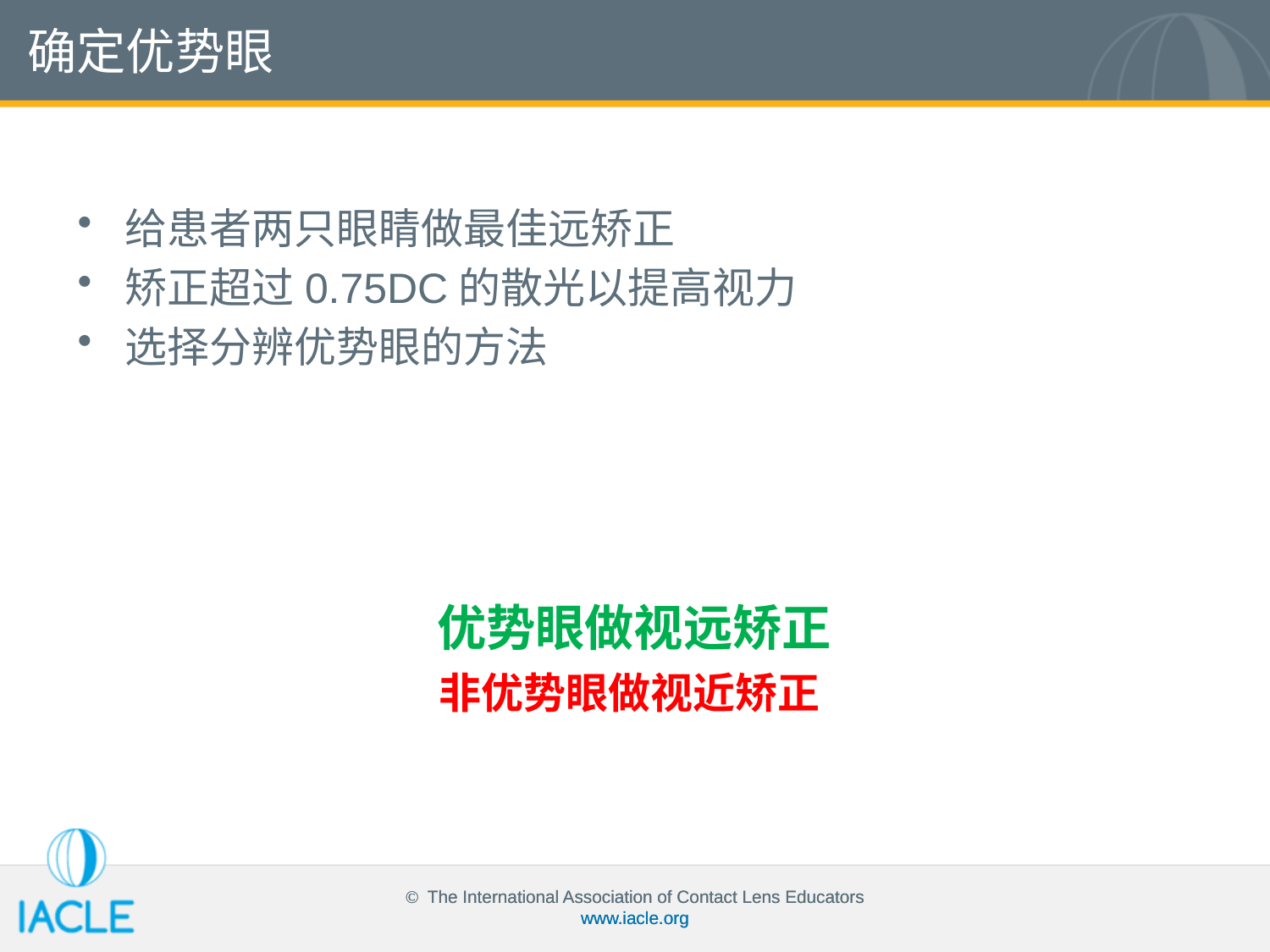

确定优势眼
给患者两只眼睛做最佳远矫正
矫正超过0.75DC的散光以提高视力
选择分辨优势眼的方法
优势眼做视远矫正
非优势眼做视近矫正